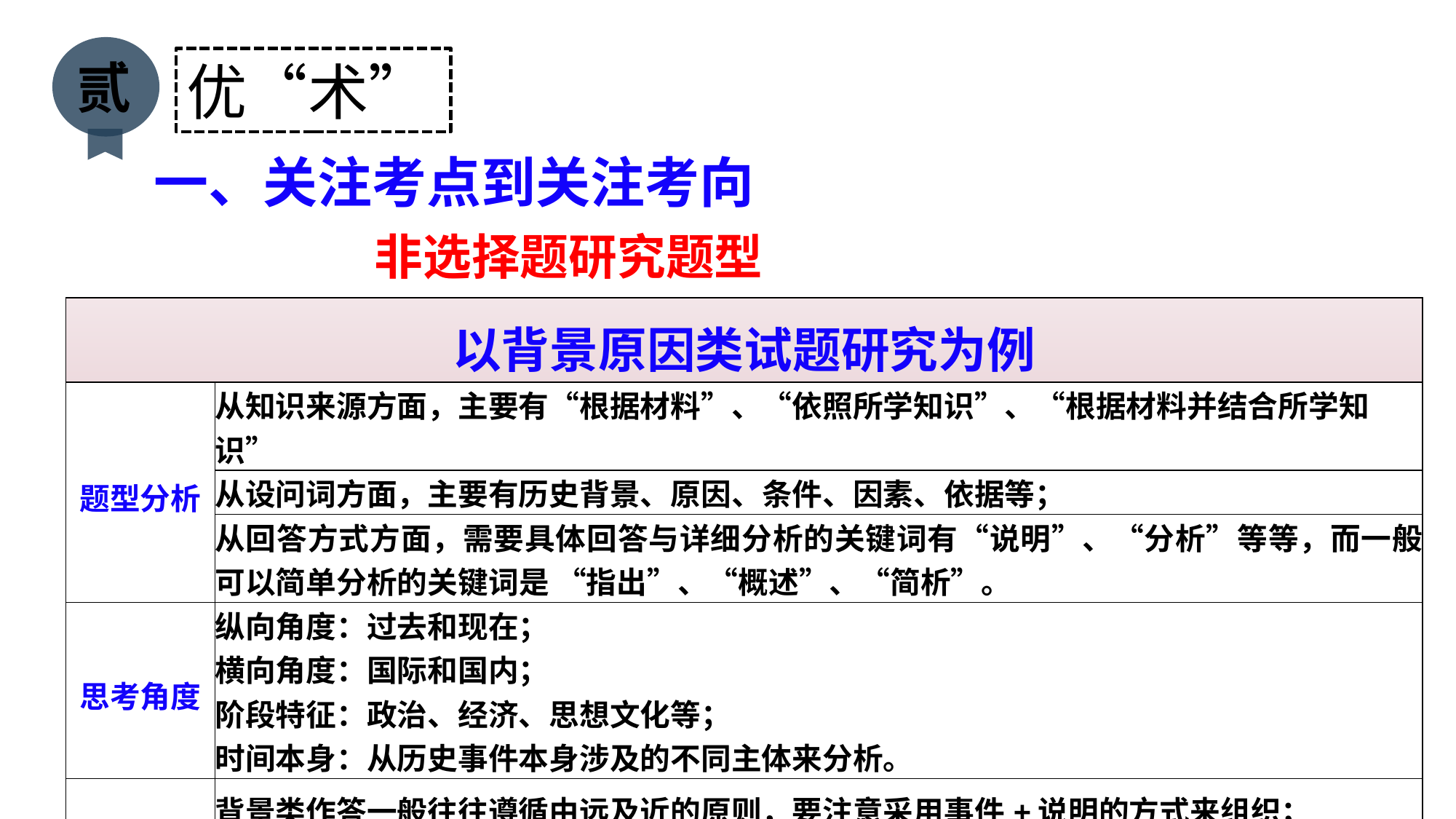

贰
优“术”
一、关注考点到关注考向
                     非选择题研究题型
| 以背景原因类试题研究为例 |  |
| --- | --- |
| 题型分析 | 从知识来源方面，主要有“根据材料”、“依照所学知识”、“根据材料并结合所学知识” |
|  | 从设问词方面，主要有历史背景、原因、条件、因素、依据等； |
|  | 从回答方式方面，需要具体回答与详细分析的关键词有“说明”、“分析”等等，而一般可以简单分析的关键词是 “指出”、“概述”、“简析”。 |
| 思考角度 | 纵向角度：过去和现在； 横向角度：国际和国内； 阶段特征：政治、经济、思想文化等； 时间本身：从历史事件本身涉及的不同主体来分析。 |
| 答题要素 | 背景类作答一般往往遵循由远及近的原则，要注意采用事件+说明的方式来组织； |
|  | 背景类答案来源是多元的，材料中有答案，所学中有答案，需全面挖掘； |
|  | 具体问题具体分析，不可机械套用政治、经济、思想的答题思路。 |